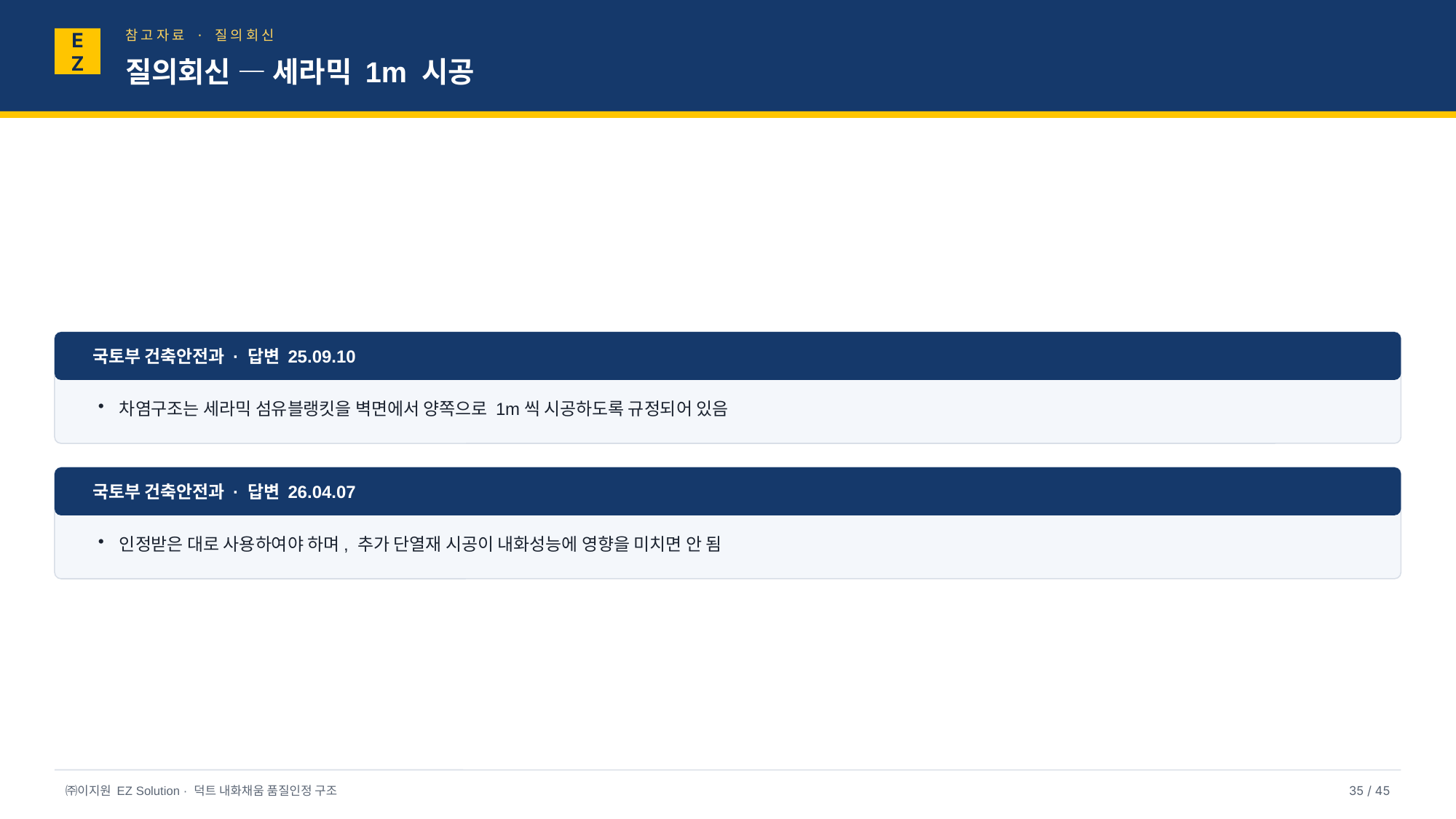

참고자료 · 질의회신

EZ
질의회신 — 세라믹 1m 시공

국토부 건축안전과 · 답변 25.09.10
차염구조는 세라믹 섬유블랭킷을 벽면에서 양쪽으로 1m씩 시공하도록 규정되어 있음

국토부 건축안전과 · 답변 26.04.07
인정받은 대로 사용하여야 하며, 추가 단열재 시공이 내화성능에 영향을 미치면 안 됨

㈜이지원 EZ Solution · 덕트 내화채움 품질인정 구조
35 / 45